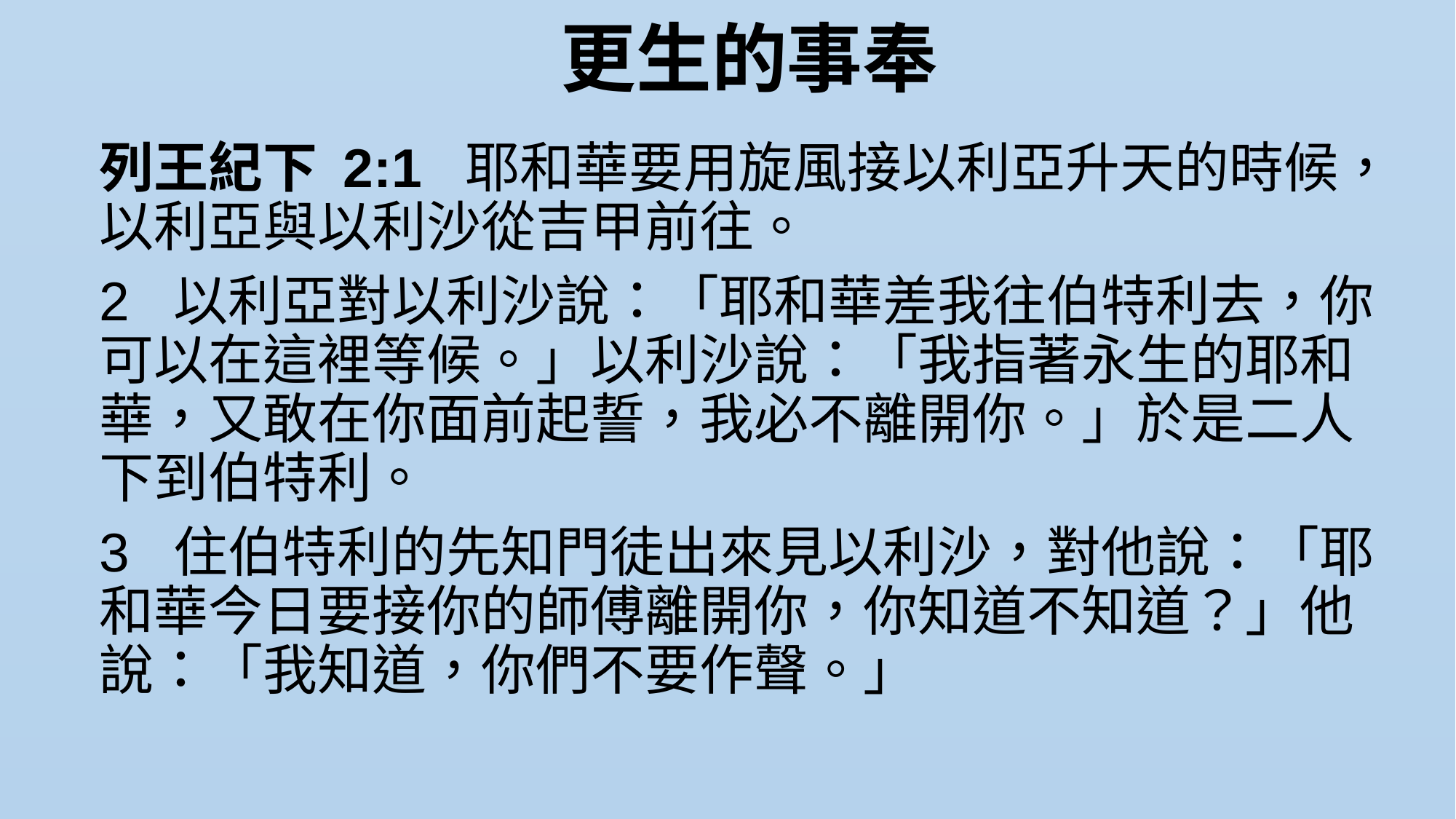

# 更生的事奉
列王紀下 2:1  耶和華要用旋風接以利亞升天的時候，以利亞與以利沙從吉甲前往。
2  以利亞對以利沙說：「耶和華差我往伯特利去，你可以在這裡等候。」以利沙說：「我指著永生的耶和華，又敢在你面前起誓，我必不離開你。」於是二人下到伯特利。
3  住伯特利的先知門徒出來見以利沙，對他說：「耶和華今日要接你的師傅離開你，你知道不知道？」他說：「我知道，你們不要作聲。」